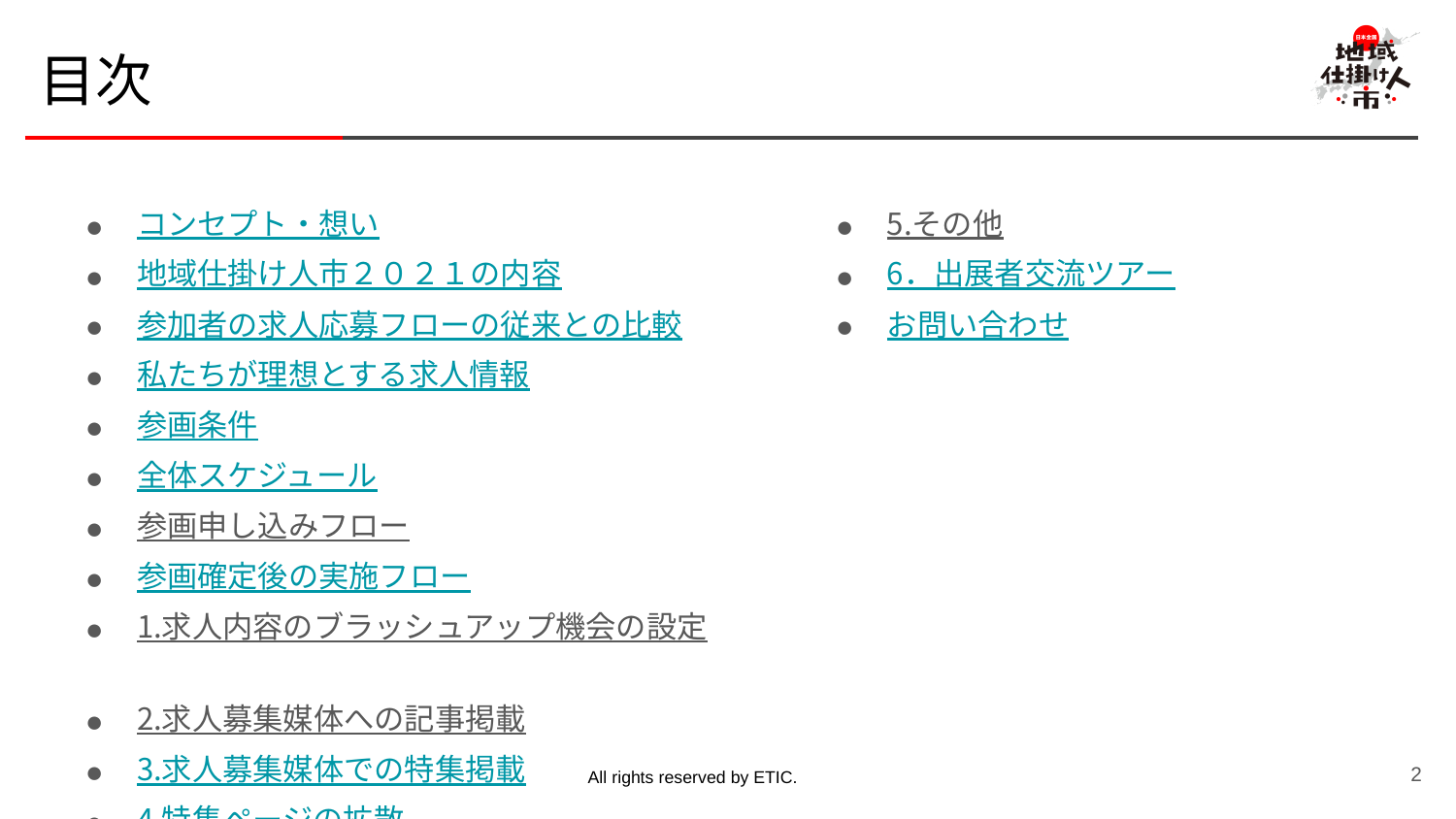

# 目次
コンセプト・想い
地域仕掛け人市２０２１の内容
参加者の求人応募フローの従来との比較
私たちが理想とする求人情報
参画条件
全体スケジュール
参画申し込みフロー
参画確定後の実施フロー
1.求人内容のブラッシュアップ機会の設定
2.求人募集媒体への記事掲載
3.求人募集媒体での特集掲載
4.特集ページの拡散

5.その他
6．出展者交流ツアー
お問い合わせ
2